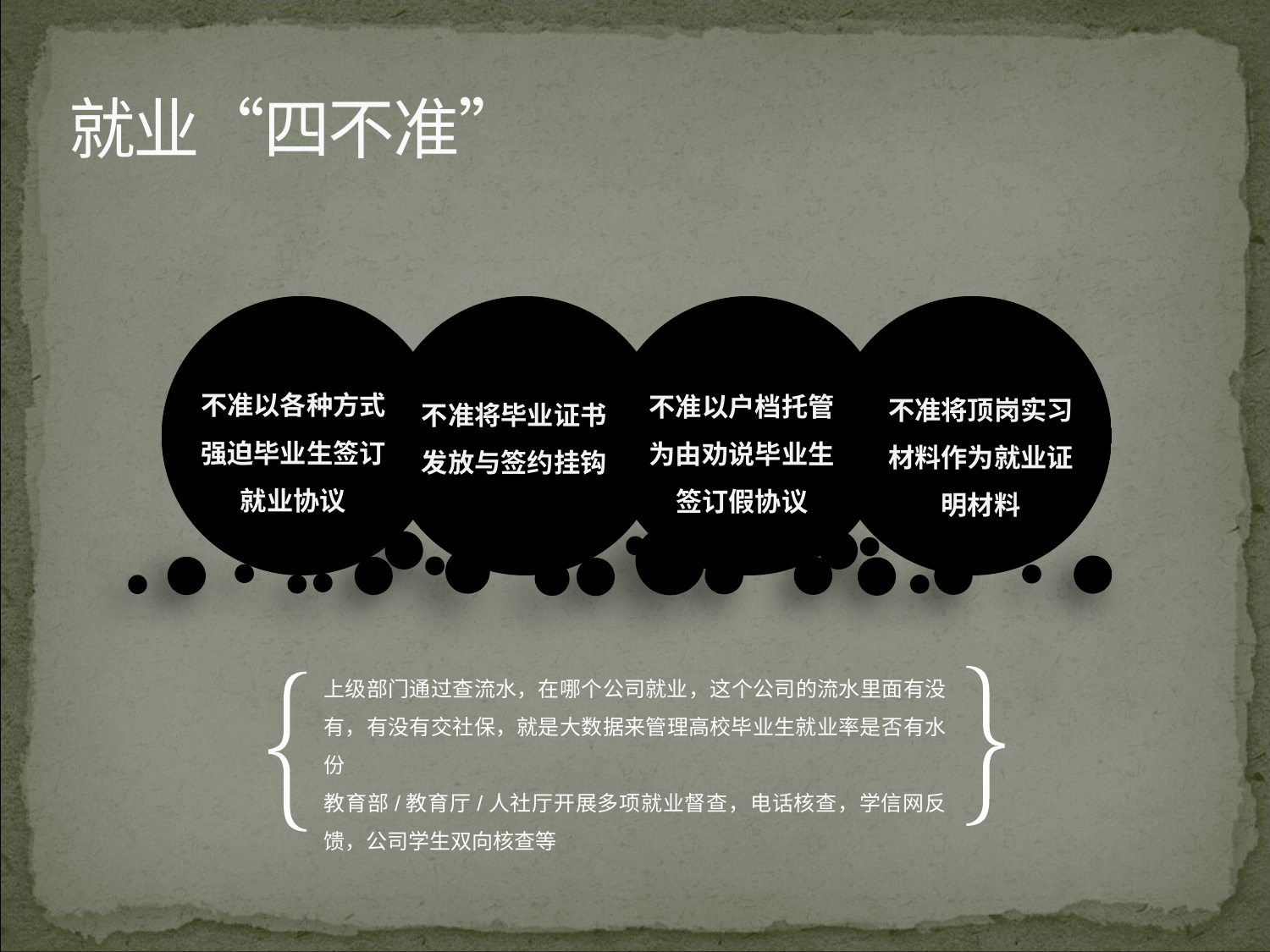

就业“四不准”

不准以各种方式
强迫毕业生签订
就业协议
不准以户档托管
为由劝说毕业生
签订假协议
不准将顶岗实习
材料作为就业证
明材料
不准将毕业证书
发放与签约挂钩

上级部门通过查流水，在哪个公司就业，这个公司的流水里面有没有，有没有交社保，就是大数据来管理高校毕业生就业率是否有水份
教育部/教育厅/人社厅开展多项就业督查，电话核查，学信网反馈，公司学生双向核查等

延迟符